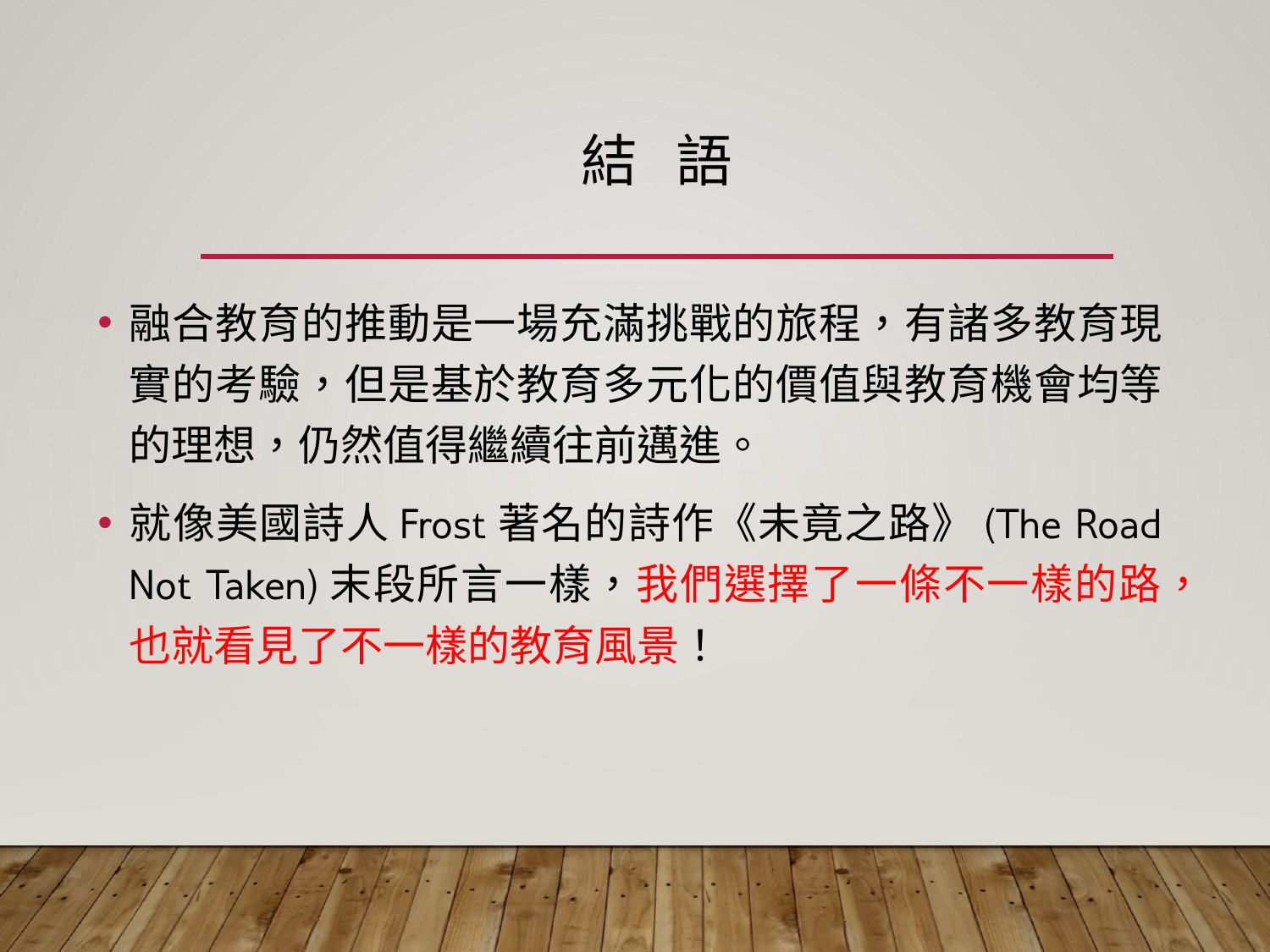

# 結   語
融合教育的推動是一場充滿挑戰的旅程，有諸多教育現實的考驗，但是基於教育多元化的價值與教育機會均等的理想，仍然值得繼續往前邁進。
就像美國詩人Frost著名的詩作《未竟之路》(The Road Not Taken)末段所言一樣，我們選擇了一條不一樣的路，也就看見了不一樣的教育風景！